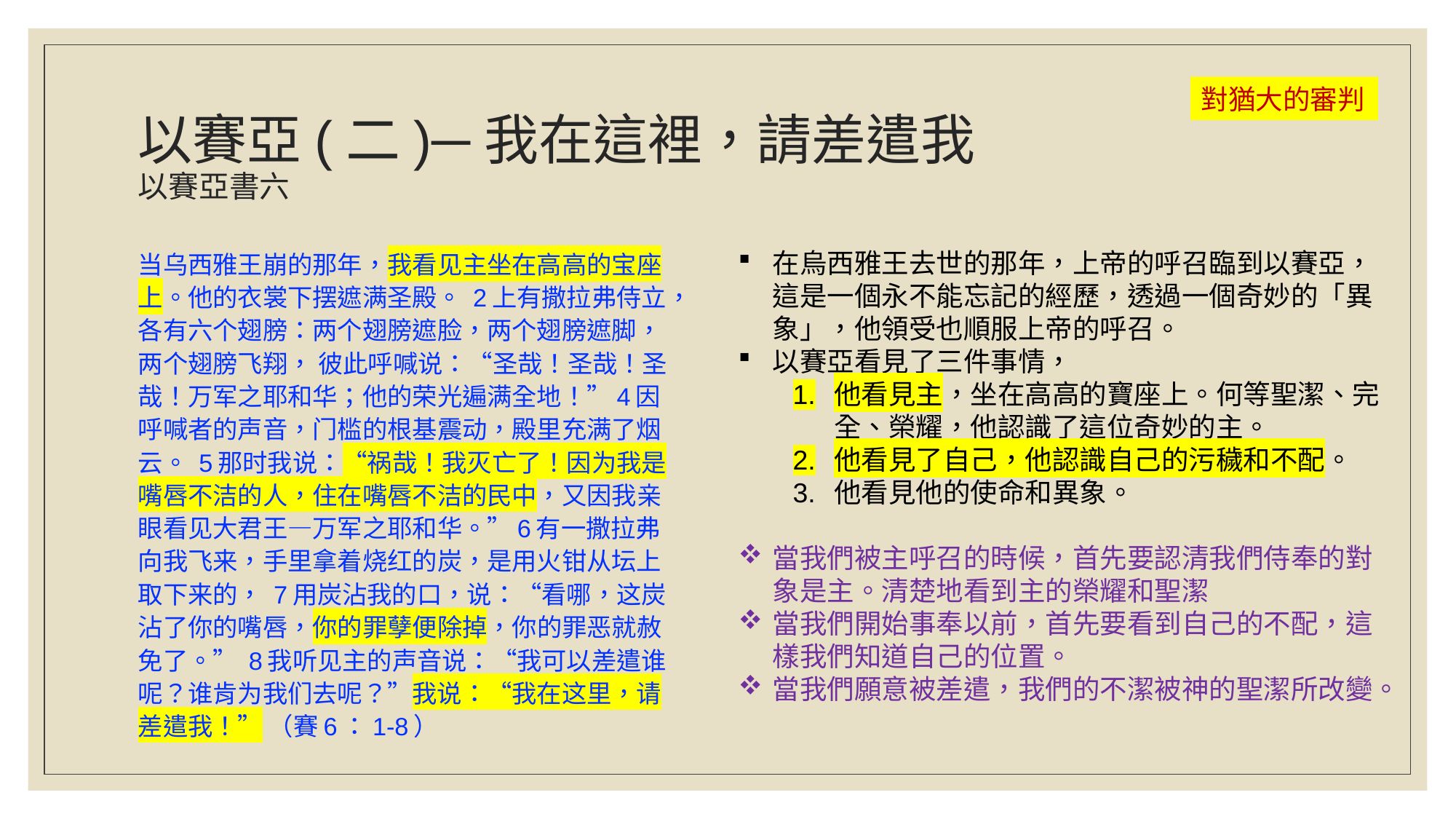

# 以賽亞(二)─我在這裡，請差遣我 以賽亞書六
對猶大的審判
当乌西雅王崩的那年，我看见主坐在高高的宝座上。他的衣裳下摆遮满圣殿。 2上有撒拉弗侍立，各有六个翅膀：两个翅膀遮脸，两个翅膀遮脚，两个翅膀飞翔， 彼此呼喊说：“圣哉！圣哉！圣哉！万军之耶和华；他的荣光遍满全地！”4因呼喊者的声音，门槛的根基震动，殿里充满了烟云。 5那时我说：“祸哉！我灭亡了！因为我是嘴唇不洁的人，住在嘴唇不洁的民中，又因我亲眼看见大君王—万军之耶和华。”6有一撒拉弗向我飞来，手里拿着烧红的炭，是用火钳从坛上取下来的， 7用炭沾我的口，说：“看哪，这炭沾了你的嘴唇，你的罪孽便除掉，你的罪恶就赦免了。” 8我听见主的声音说：“我可以差遣谁呢？谁肯为我们去呢？”我说：“我在这里，请差遣我！” （賽6：1-8）
在烏西雅王去世的那年，上帝的呼召臨到以賽亞，這是一個永不能忘記的經歷，透過一個奇妙的「異象」，他領受也順服上帝的呼召。
以賽亞看見了三件事情，
他看見主，坐在高高的寶座上。何等聖潔、完全、榮耀，他認識了這位奇妙的主。
他看見了自己，他認識自己的污穢和不配。
他看見他的使命和異象。

當我們被主呼召的時候，首先要認清我們侍奉的對象是主。清楚地看到主的榮耀和聖潔
當我們開始事奉以前，首先要看到自己的不配，這樣我們知道自己的位置。
當我們願意被差遣，我們的不潔被神的聖潔所改變。